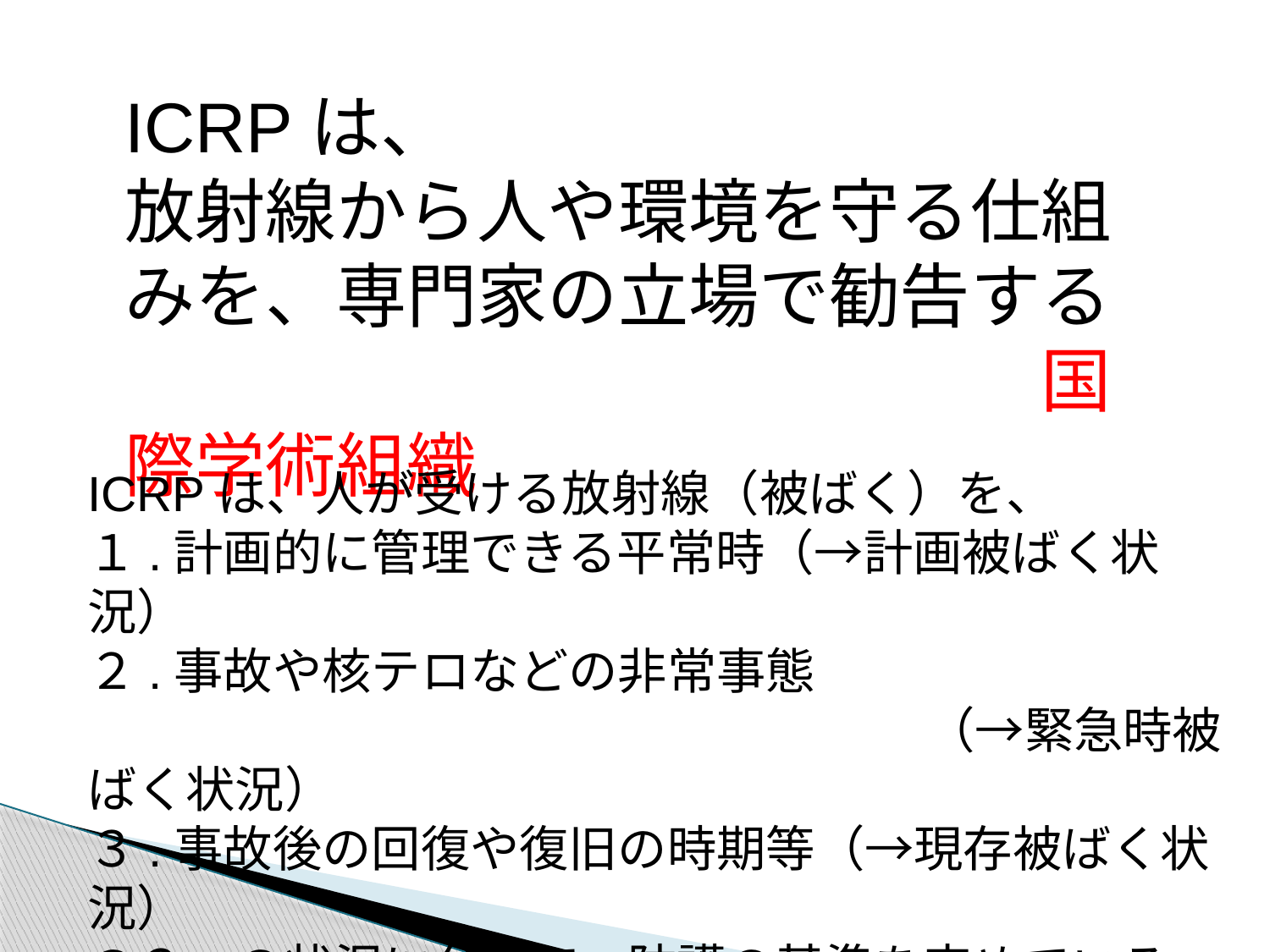

ICRPは、
放射線から人や環境を守る仕組みを、専門家の立場で勧告する
　　　　　　　　　　　　　国際学術組織
ICRPは、人が受ける放射線（被ばく）を、
１.計画的に管理できる平常時（→計画被ばく状況）
２.事故や核テロなどの非常事態
　　　　　　　　　　　　　　　　　（→緊急時被ばく状況）
３.事故後の回復や復旧の時期等（→現存被ばく状況）
の３つの状況に分けて、防護の基準を定めている。